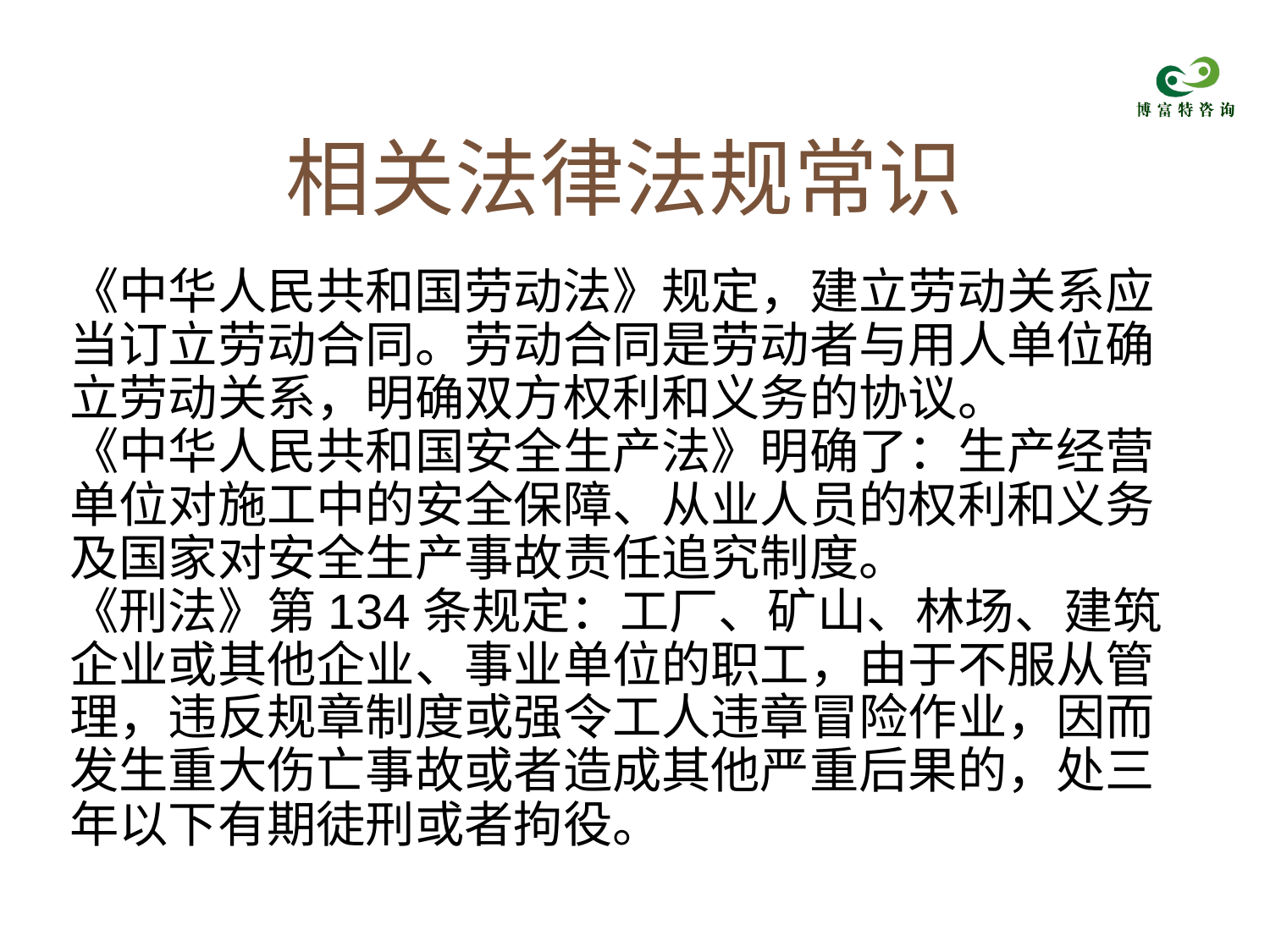

相关法律法规常识
《中华人民共和国劳动法》规定，建立劳动关系应当订立劳动合同。劳动合同是劳动者与用人单位确立劳动关系，明确双方权利和义务的协议。
《中华人民共和国安全生产法》明确了：生产经营单位对施工中的安全保障、从业人员的权利和义务及国家对安全生产事故责任追究制度。
《刑法》第134条规定：工厂、矿山、林场、建筑企业或其他企业、事业单位的职工，由于不服从管理，违反规章制度或强令工人违章冒险作业，因而发生重大伤亡事故或者造成其他严重后果的，处三年以下有期徒刑或者拘役。